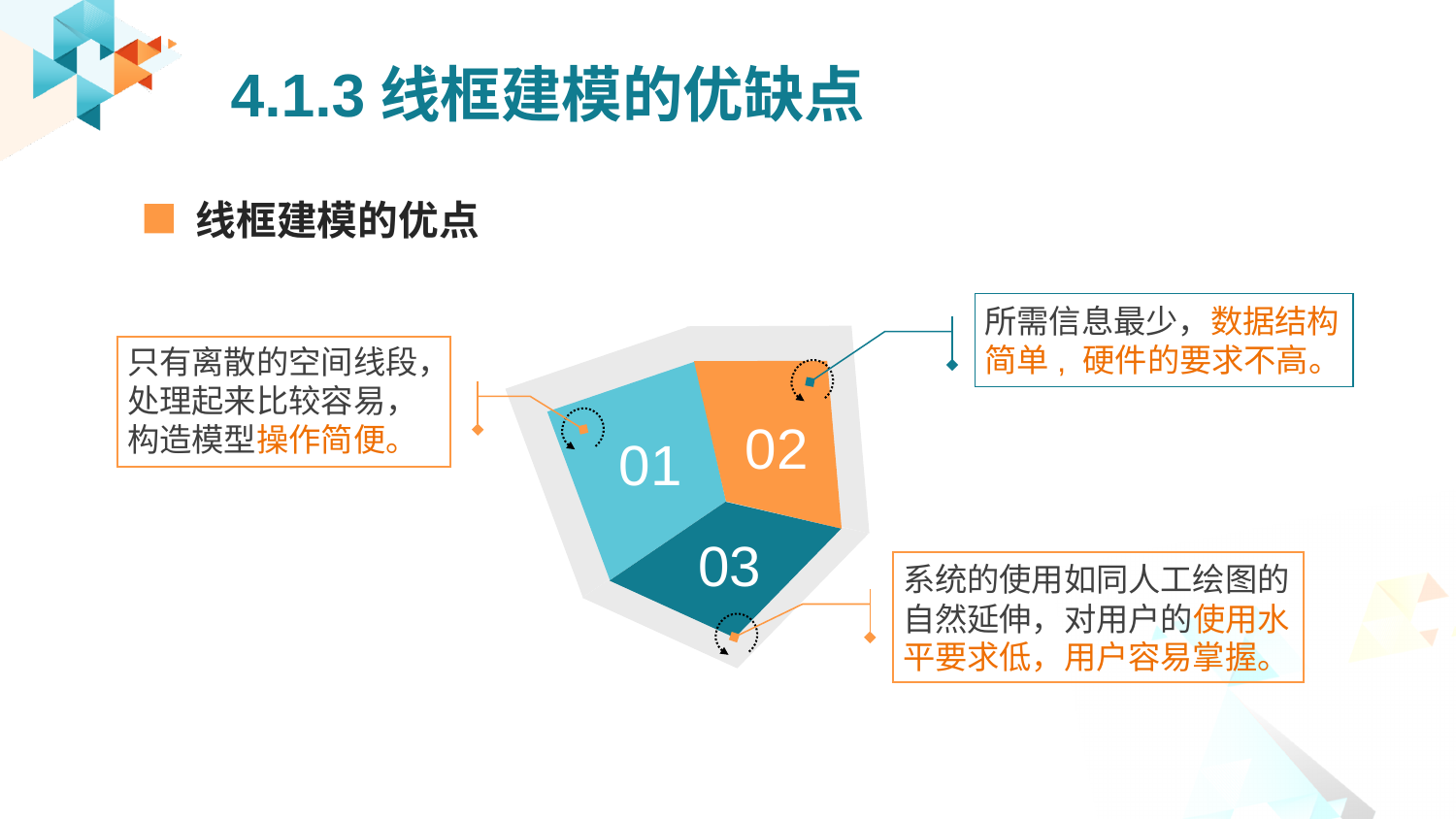

4.1.3线框建模的优缺点
线框建模的优点

所需信息最少，数据结构简单, 硬件的要求不高。

02
01

03
只有离散的空间线段，处理起来比较容易，
构造模型操作简便。

系统的使用如同人工绘图的自然延伸，对用户的使用水平要求低，用户容易掌握。